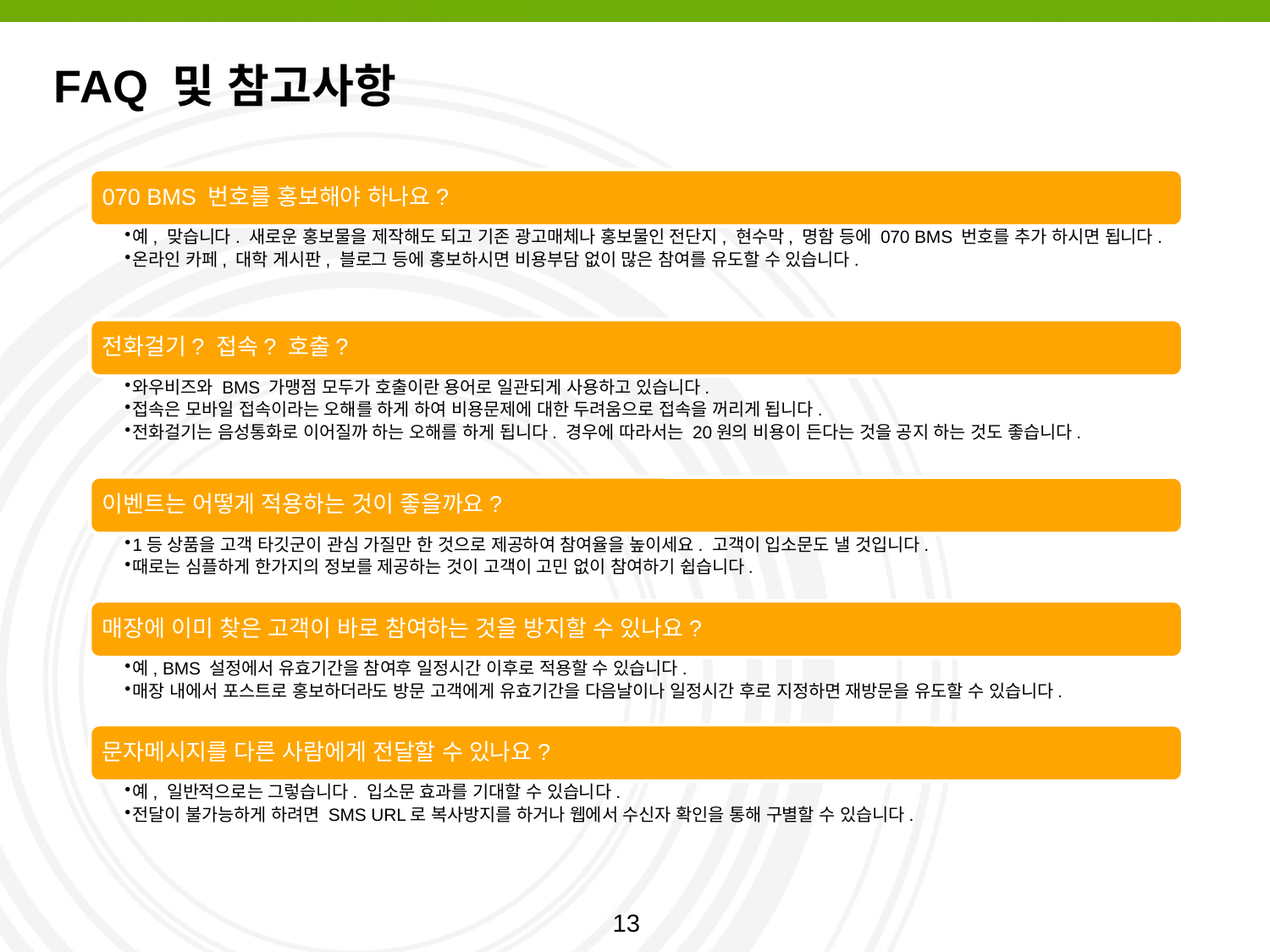

FAQ 및 참고사항
070 BMS 번호를 홍보해야 하나요?
예, 맞습니다. 새로운 홍보물을 제작해도 되고 기존 광고매체나 홍보물인 전단지, 현수막, 명함 등에 070 BMS 번호를 추가 하시면 됩니다.
온라인 카페, 대학 게시판, 블로그 등에 홍보하시면 비용부담 없이 많은 참여를 유도할 수 있습니다.
전화걸기? 접속? 호출?
와우비즈와 BMS 가맹점 모두가 호출이란 용어로 일관되게 사용하고 있습니다.
접속은 모바일 접속이라는 오해를 하게 하여 비용문제에 대한 두려움으로 접속을 꺼리게 됩니다.
전화걸기는 음성통화로 이어질까 하는 오해를 하게 됩니다. 경우에 따라서는 20원의 비용이 든다는 것을 공지 하는 것도 좋습니다.
이벤트는 어떻게 적용하는 것이 좋을까요?
1등 상품을 고객 타깃군이 관심 가질만 한 것으로 제공하여 참여율을 높이세요. 고객이 입소문도 낼 것입니다.
때로는 심플하게 한가지의 정보를 제공하는 것이 고객이 고민 없이 참여하기 쉽습니다.
매장에 이미 찾은 고객이 바로 참여하는 것을 방지할 수 있나요?
예, BMS 설정에서 유효기간을 참여후 일정시간 이후로 적용할 수 있습니다.
매장 내에서 포스트로 홍보하더라도 방문 고객에게 유효기간을 다음날이나 일정시간 후로 지정하면 재방문을 유도할 수 있습니다.
문자메시지를 다른 사람에게 전달할 수 있나요?
예, 일반적으로는 그렇습니다. 입소문 효과를 기대할 수 있습니다.
전달이 불가능하게 하려면 SMS URL로 복사방지를 하거나 웹에서 수신자 확인을 통해 구별할 수 있습니다.